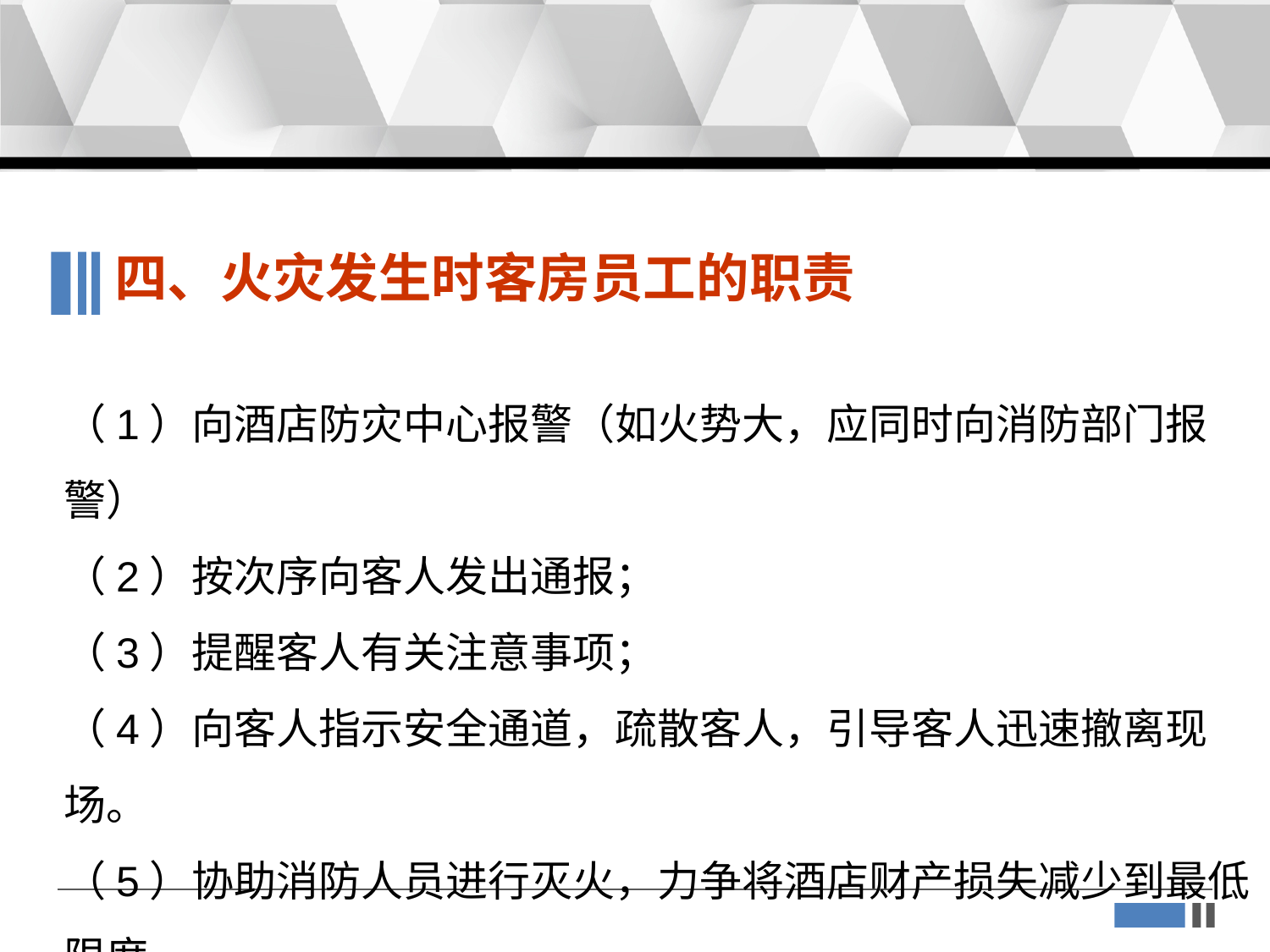

四、火灾发生时客房员工的职责

（1）向酒店防灾中心报警（如火势大，应同时向消防部门报警）
（2）按次序向客人发出通报；
（3）提醒客人有关注意事项；
（4）向客人指示安全通道，疏散客人，引导客人迅速撤离现场。
（5）协助消防人员进行灭火，力争将酒店财产损失减少到最低限度。